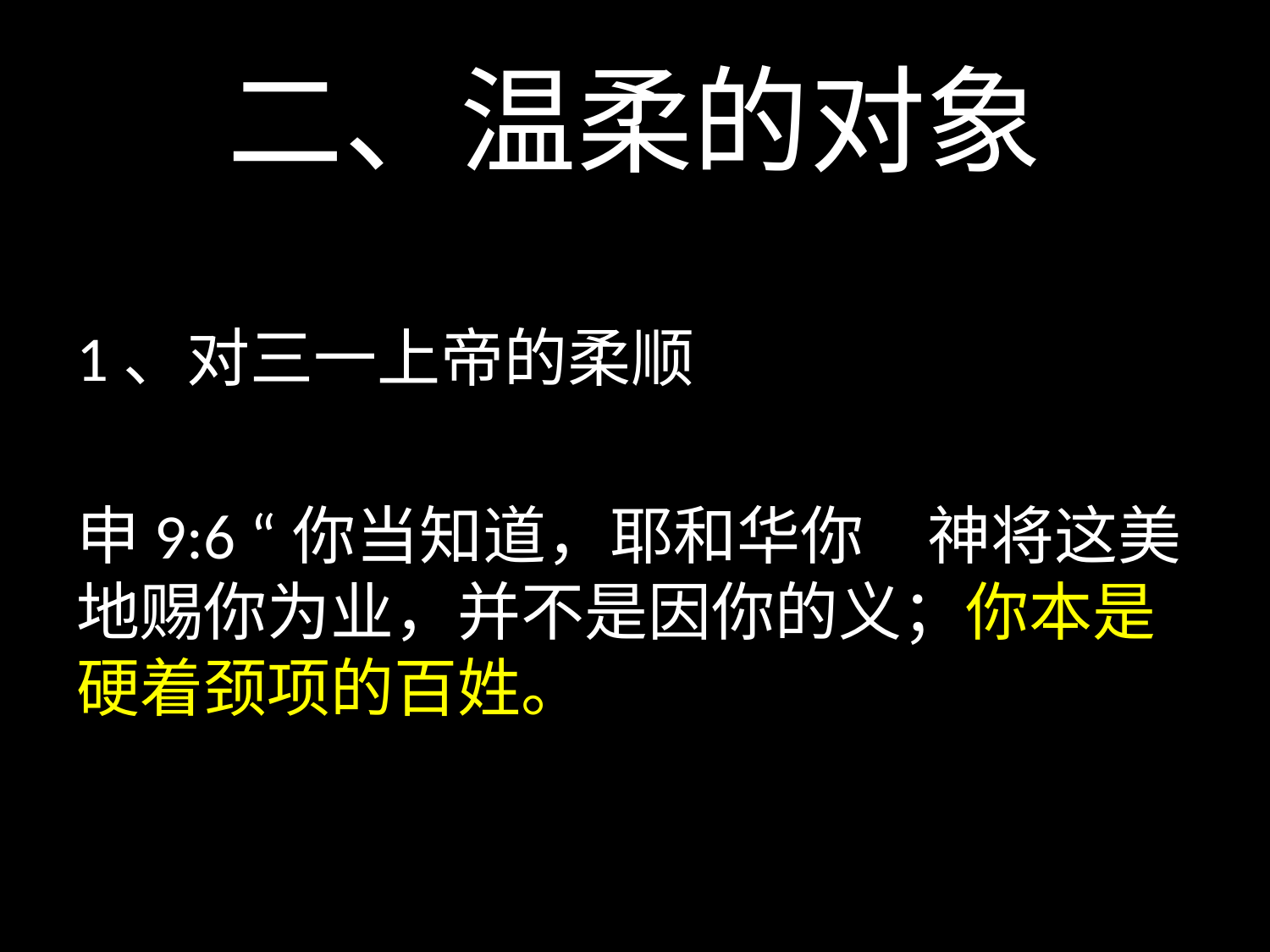

# 二、温柔的对象

1、对三一上帝的柔顺

申9:6 “你当知道，耶和华你　神将这美地赐你为业，并不是因你的义；你本是硬着颈项的百姓。